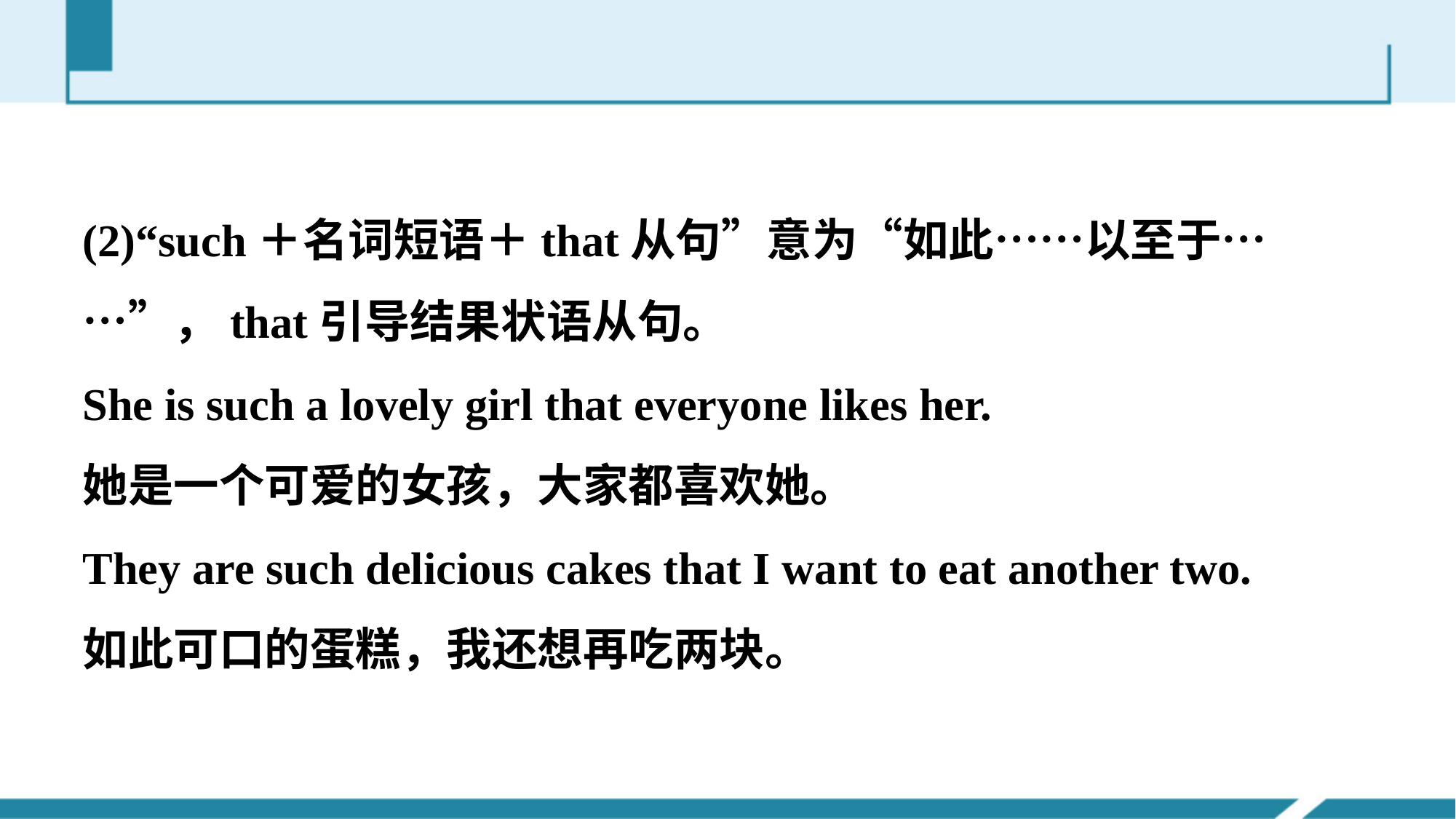

(2)“such＋名词短语＋that从句”意为“如此……以至于……”，that引导结果状语从句。
She is such a lovely girl that everyone likes her.
她是一个可爱的女孩，大家都喜欢她。
They are such delicious cakes that I want to eat another two.
如此可口的蛋糕，我还想再吃两块。